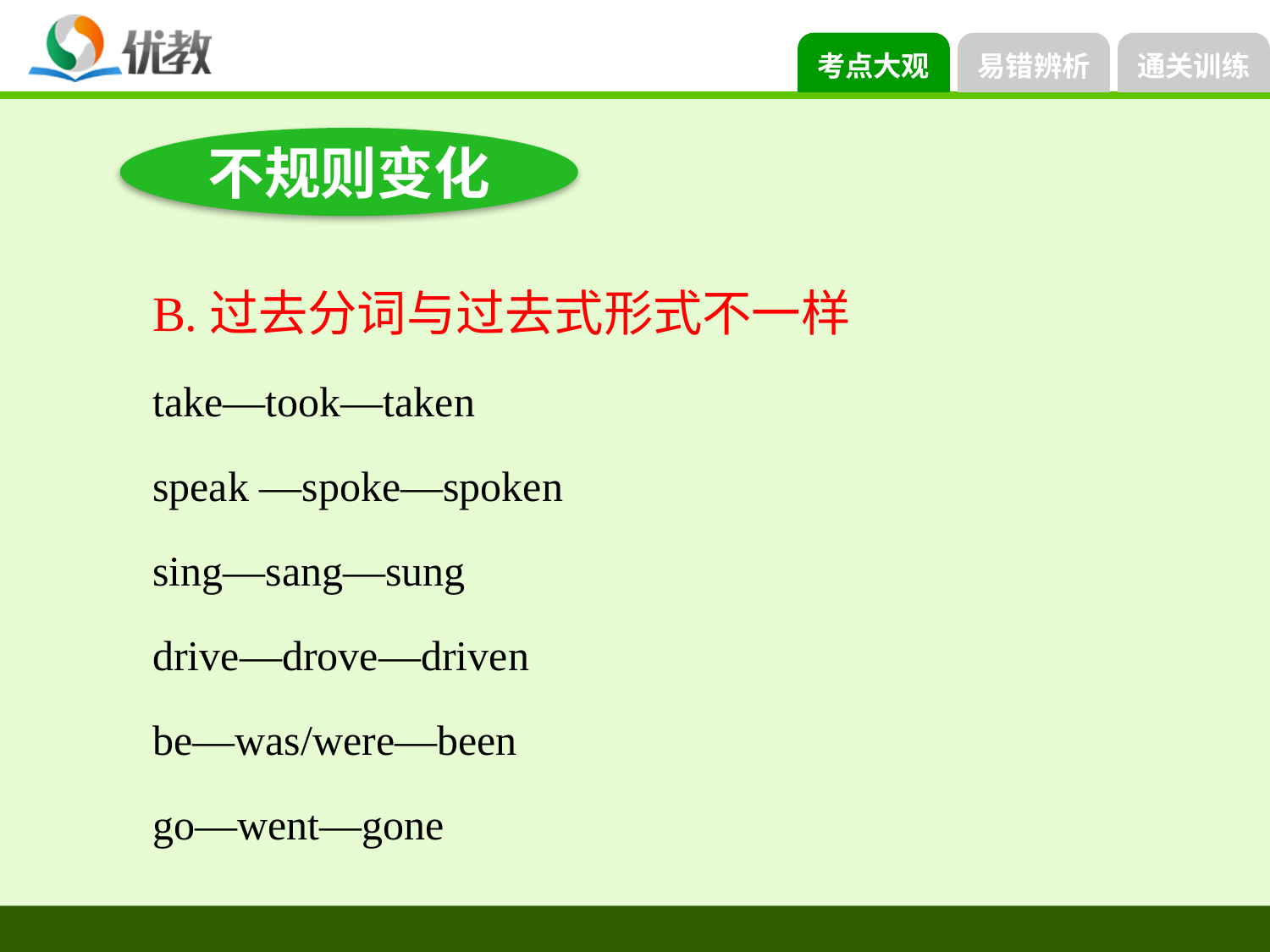

不规则变化
B.过去分词与过去式形式不一样
take—took—taken
speak —spoke—spoken
sing—sang—sung
drive—drove—driven
be—was/were—been
go—went—gone